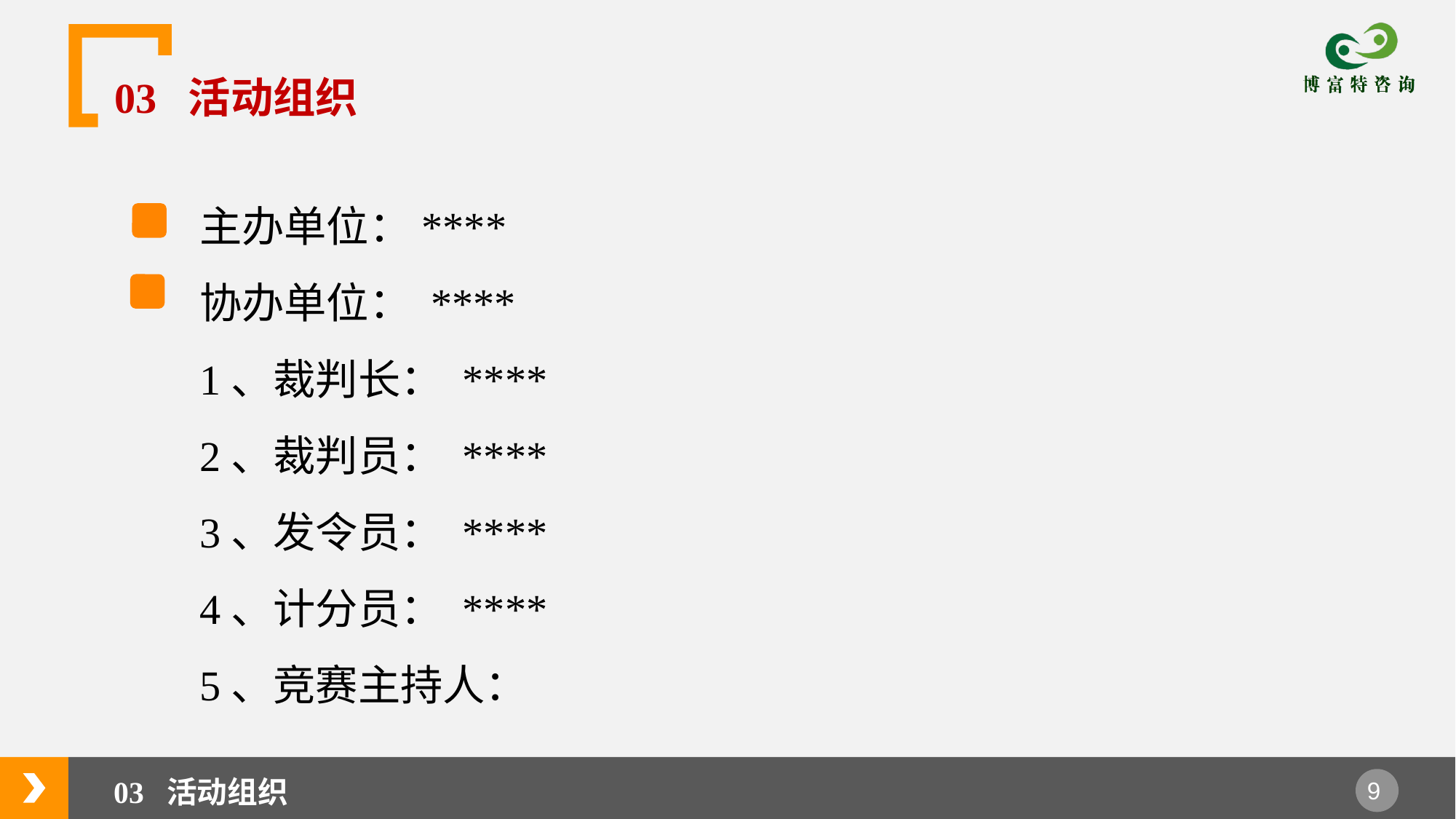

03  活动组织
主办单位：****
协办单位： ****
1、裁判长： ****
2、裁判员： ****
3、发令员： ****
4、计分员： ****
5、竞赛主持人：

03  活动组织